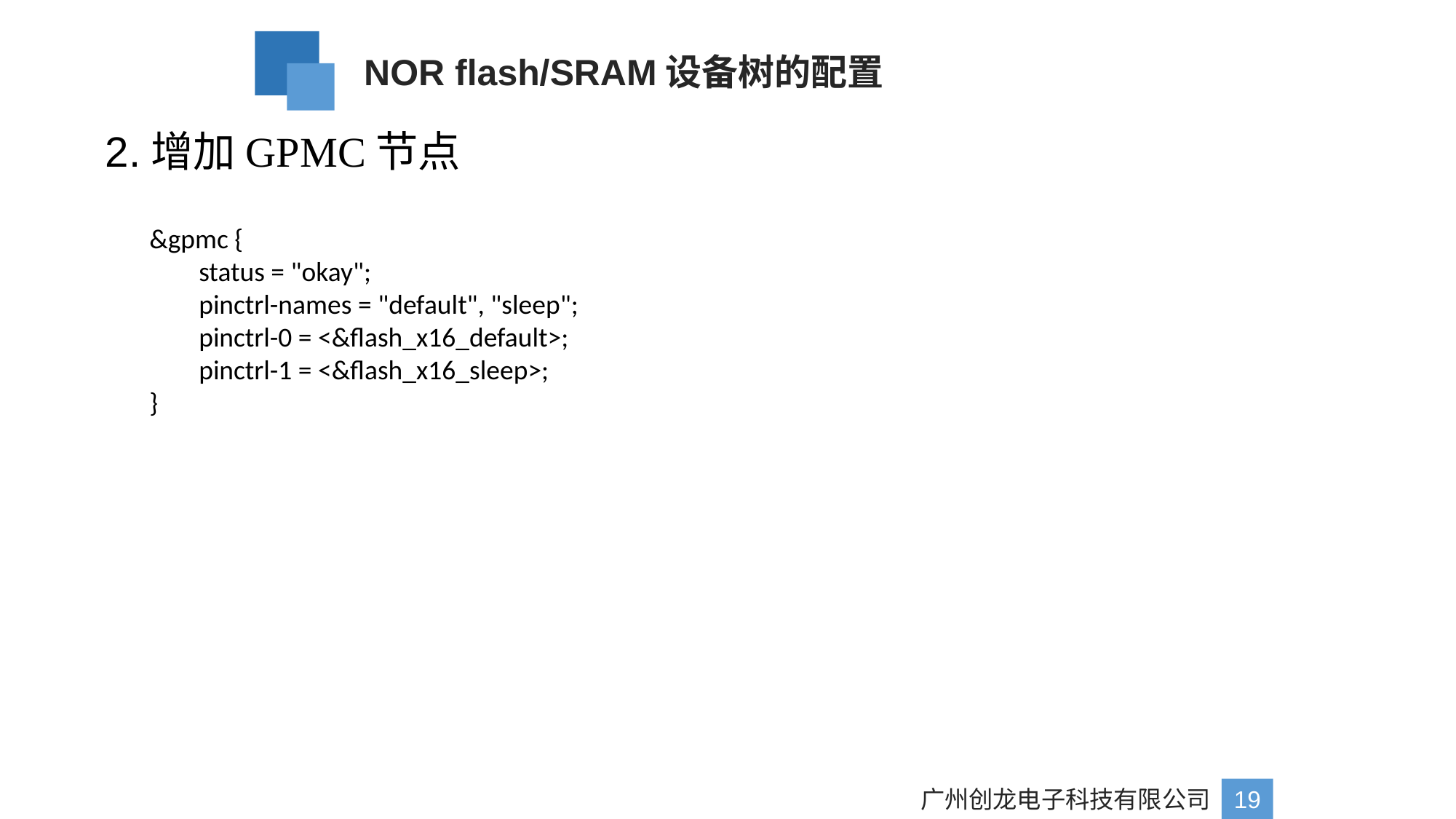

NOR flash/SRAM设备树的配置

2.增加GPMC节点

&gpmc {
        status = "okay";
        pinctrl-names = "default", "sleep";
        pinctrl-0 = <&flash_x16_default>;
        pinctrl-1 = <&flash_x16_sleep>;
}
广州创龙电子科技有限公司
19